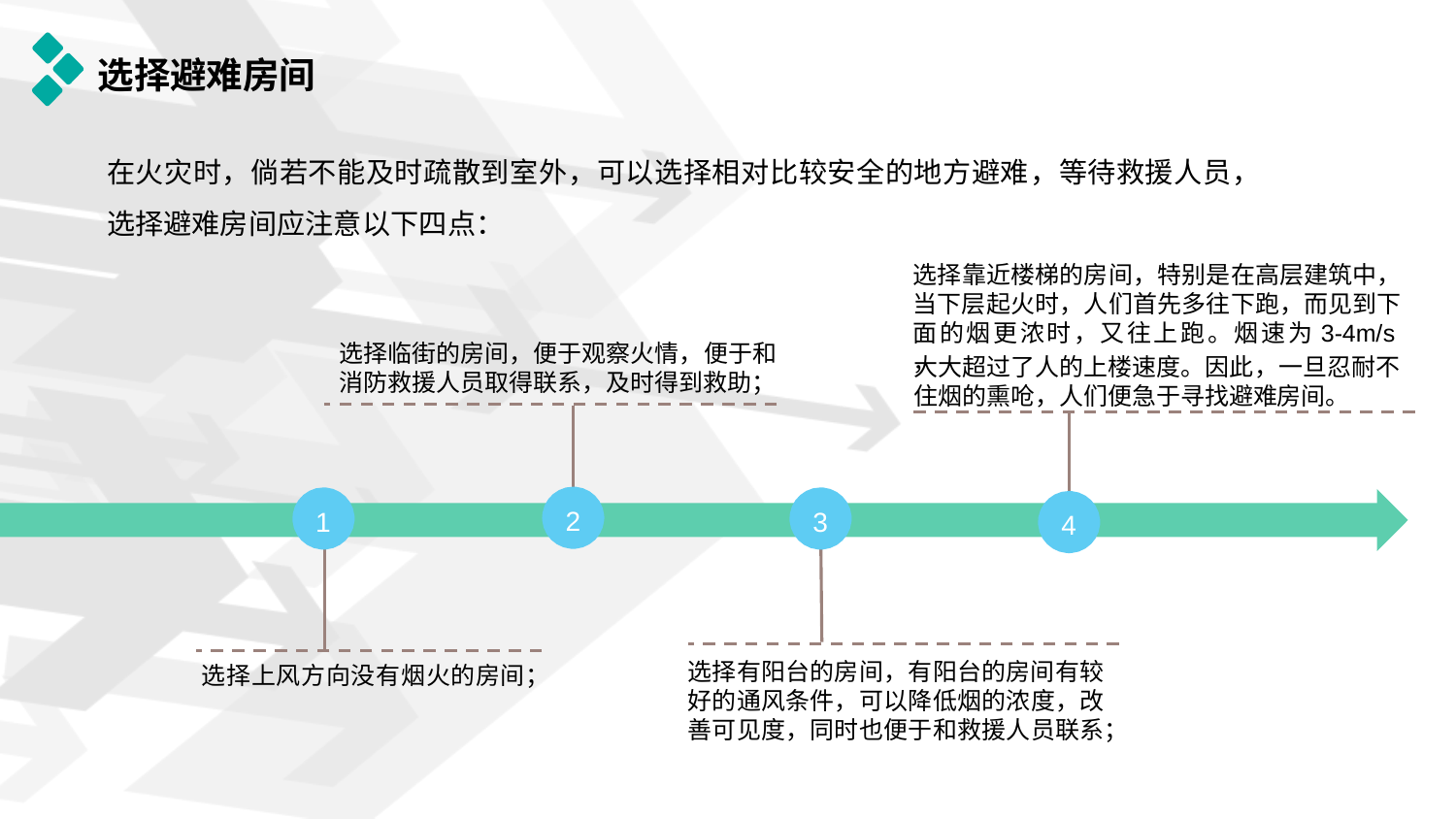

# 选择避难房间

在火灾时，倘若不能及时疏散到室外，可以选择相对比较安全的地方避难，等待救援人员， 选择避难房间应注意以下四点：
选择靠近楼梯的房间，特别是在高层建筑中， 当下层起火时，人们首先多往下跑，而见到下 面的烟更浓时，又往上跑。烟速为3-4m/s，
选择临街的房间，便于观察火情，便于和 消防救援人员取得联系，及时得到救助；
大大超过了人的上楼速度。因此，一旦忍耐不 住烟的熏呛，人们便急于寻找避难房间。

2
1
3
4

选择有阳台的房间，有阳台的房间有较 好的通风条件，可以降低烟的浓度，改
善可见度，同时也便于和救援人员联系；
选择上风方向没有烟火的房间；